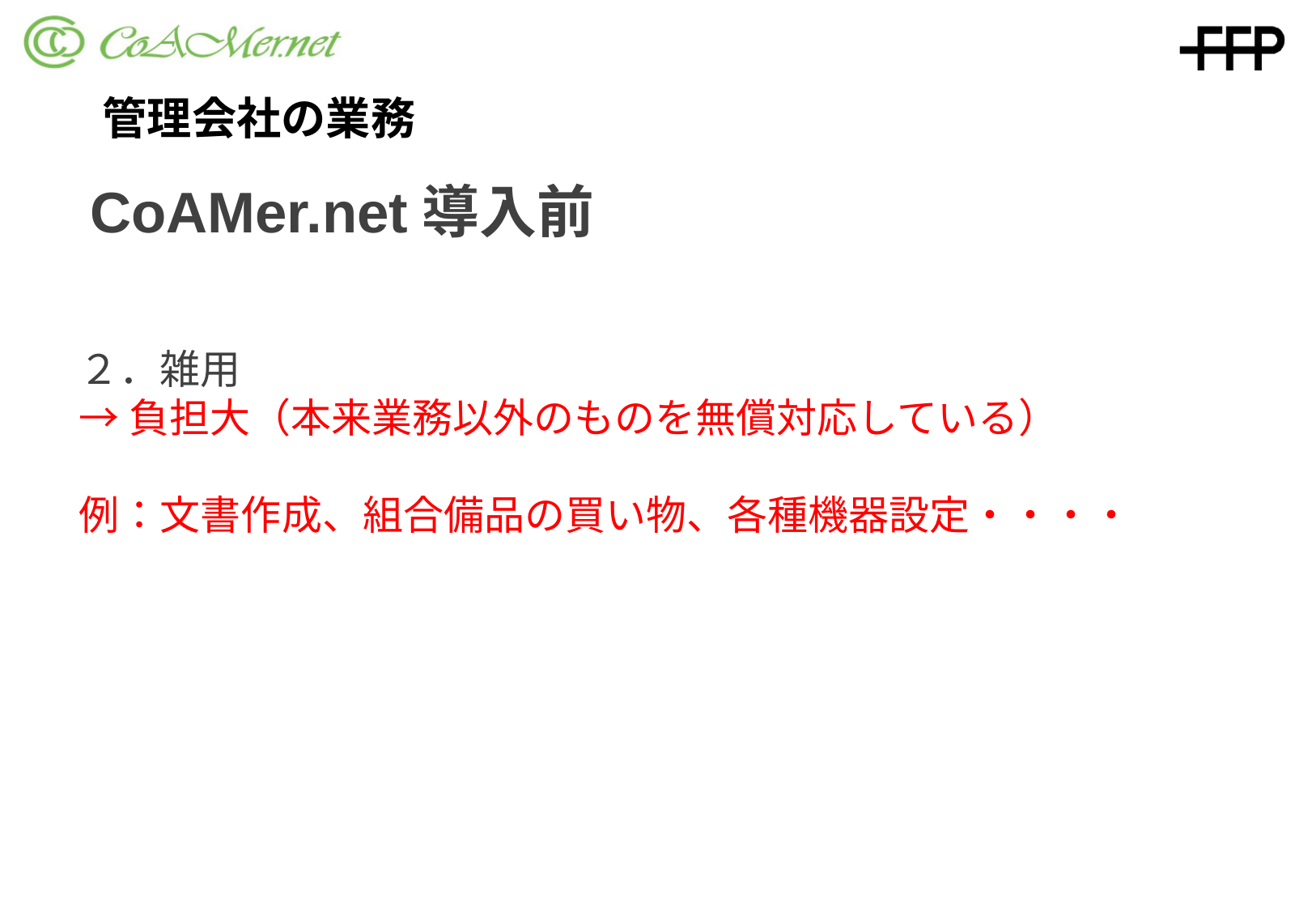

# 管理会社の業務
CoAMer.net導入前

２．雑用
→負担大（本来業務以外のものを無償対応している）

例：文書作成、組合備品の買い物、各種機器設定・・・・